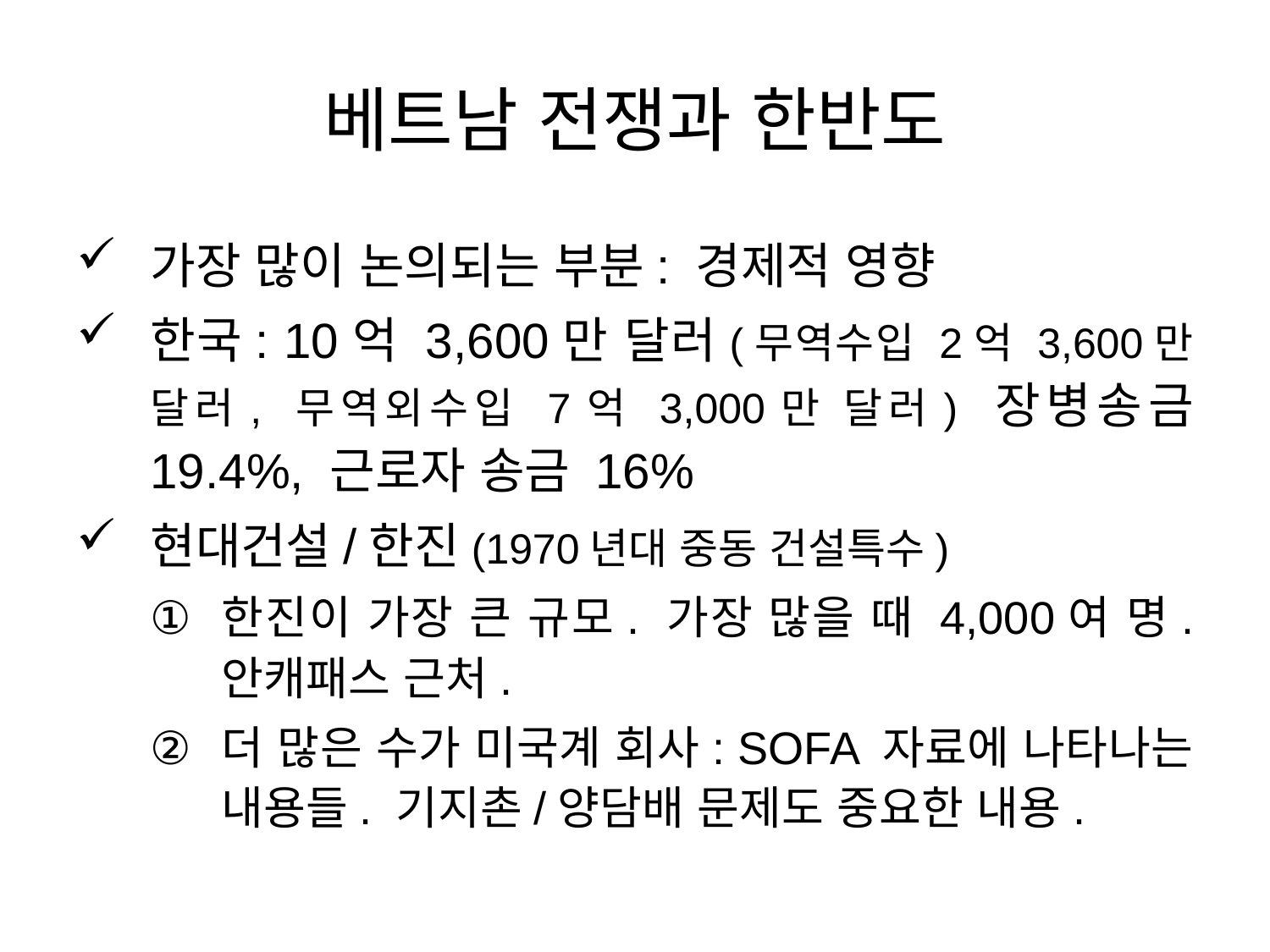

# 베트남 전쟁과 한반도
가장 많이 논의되는 부분: 경제적 영향
한국: 10억 3,600만 달러(무역수입 2억 3,600만 달러, 무역외수입 7억 3,000만 달러) 장병송금 19.4%, 근로자 송금 16%
현대건설/한진(1970년대 중동 건설특수)
한진이 가장 큰 규모. 가장 많을 때 4,000여 명. 안캐패스 근처.
더 많은 수가 미국계 회사: SOFA 자료에 나타나는 내용들. 기지촌/양담배 문제도 중요한 내용.